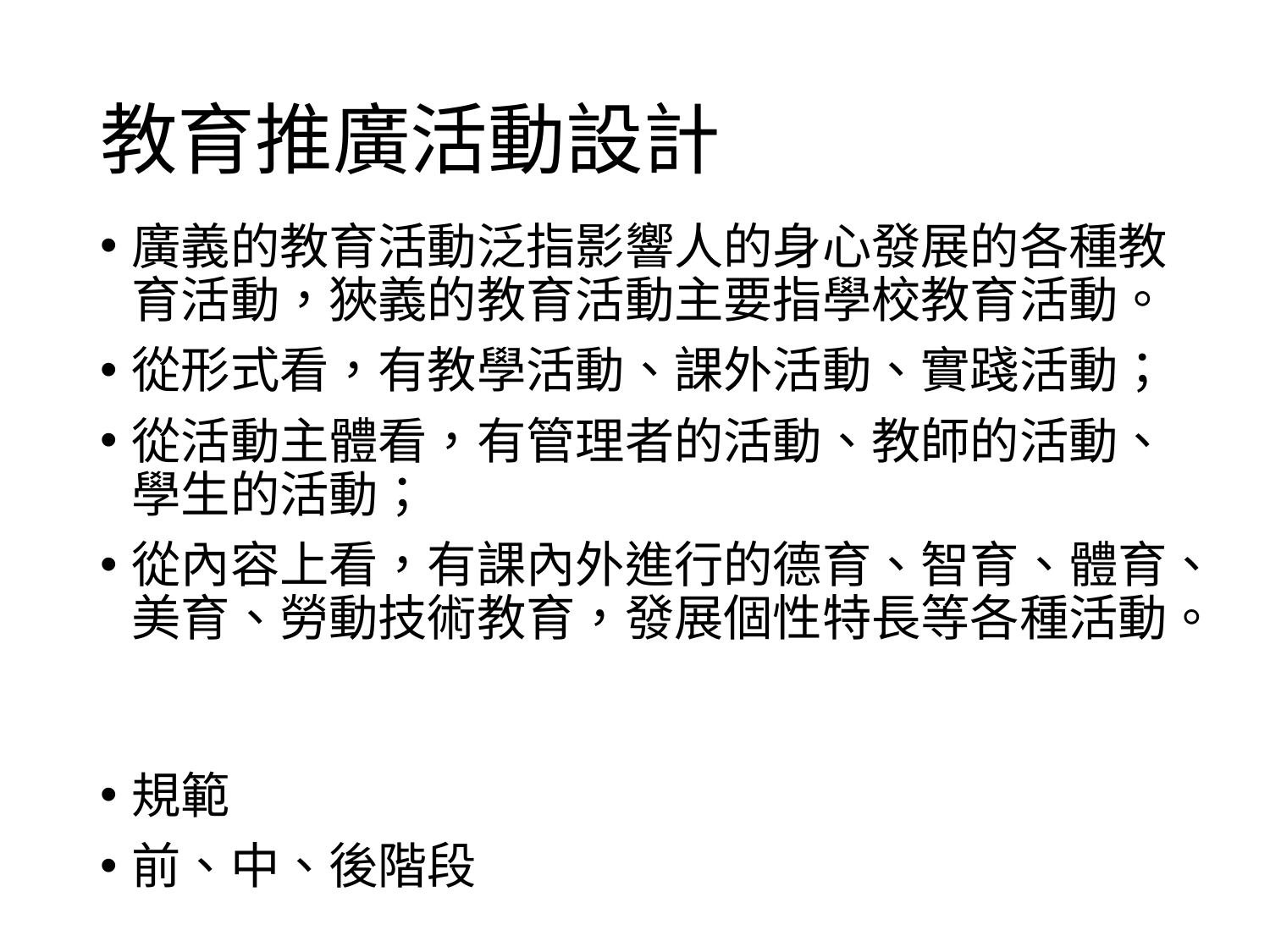

# 教育推廣活動設計
廣義的教育活動泛指影響人的身心發展的各種教育活動，狹義的教育活動主要指學校教育活動。
從形式看，有教學活動、課外活動、實踐活動；
從活動主體看，有管理者的活動、教師的活動、學生的活動；
從內容上看，有課內外進行的德育、智育、體育、美育、勞動技術教育，發展個性特長等各種活動。
規範
前、中、後階段